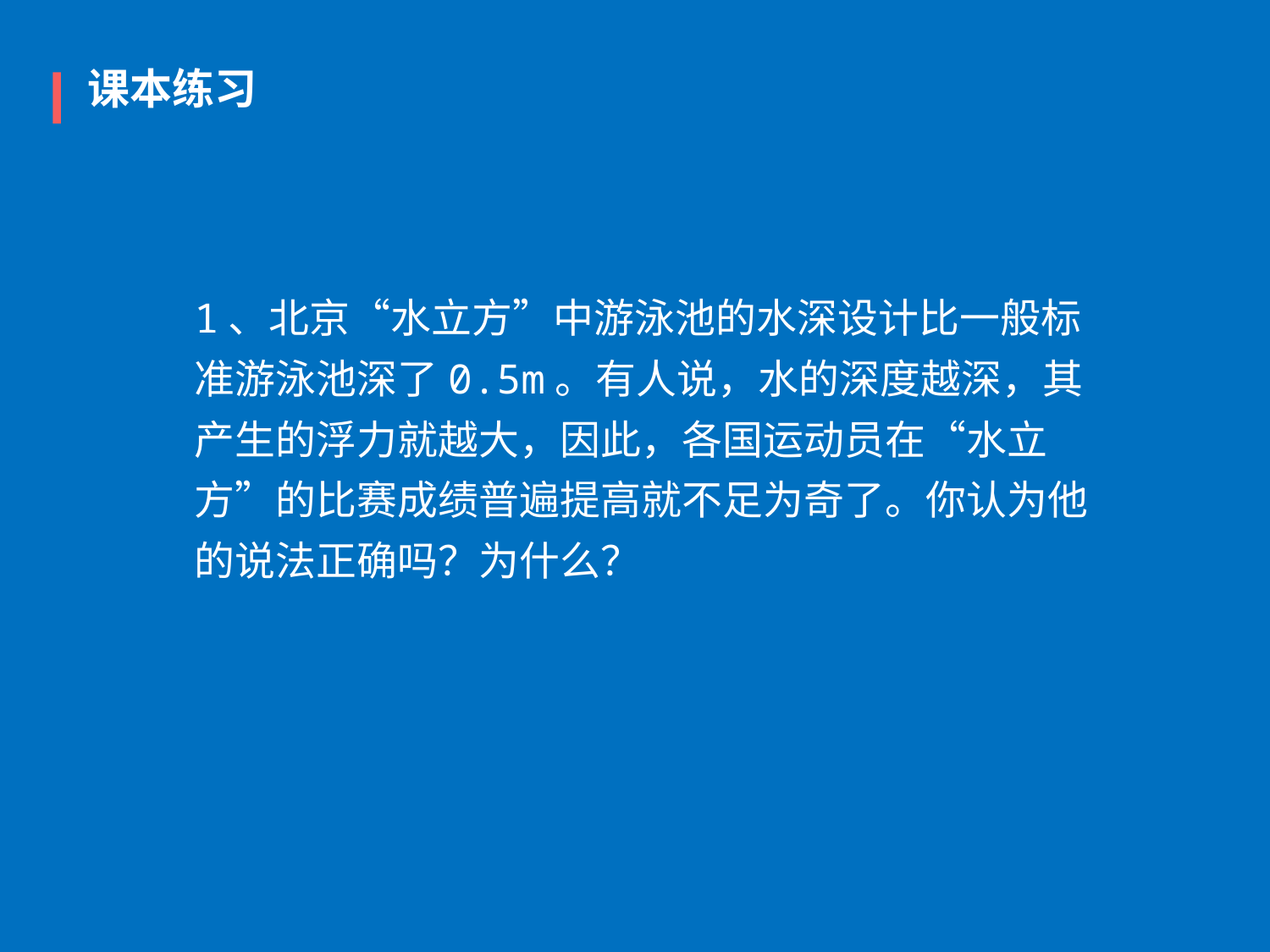

课本练习

1、北京“水立方”中游泳池的水深设计比一般标准游泳池深了0.5m。有人说，水的深度越深，其产生的浮力就越大，因此，各国运动员在“水立方”的比赛成绩普遍提高就不足为奇了。你认为他的说法正确吗？为什么？